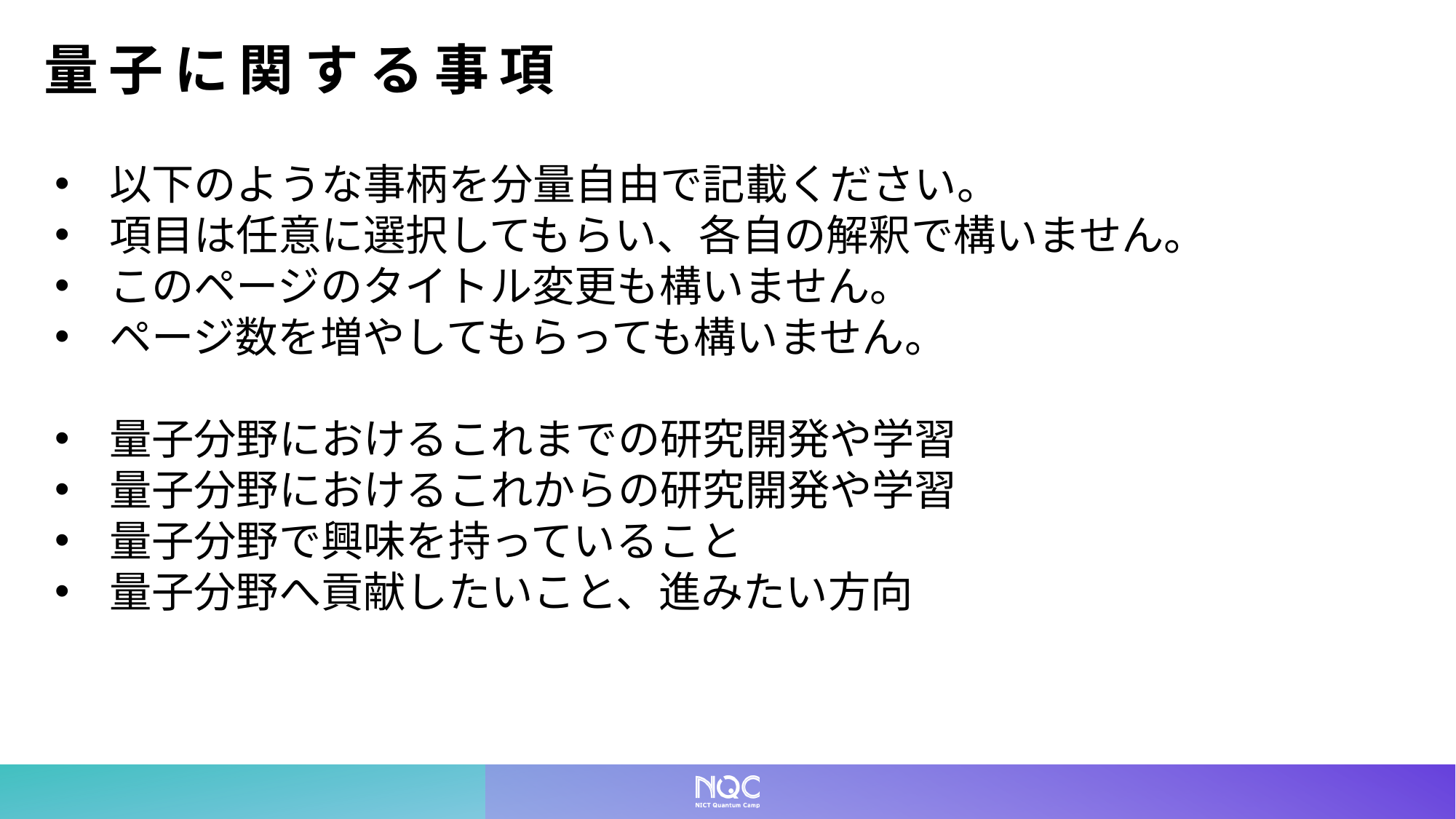

# 量子に関する事項
以下のような事柄を分量自由で記載ください。
項目は任意に選択してもらい、各自の解釈で構いません。
このページのタイトル変更も構いません。
ページ数を増やしてもらっても構いません。

量子分野におけるこれまでの研究開発や学習
量子分野におけるこれからの研究開発や学習
量子分野で興味を持っていること
量子分野へ貢献したいこと、進みたい方向